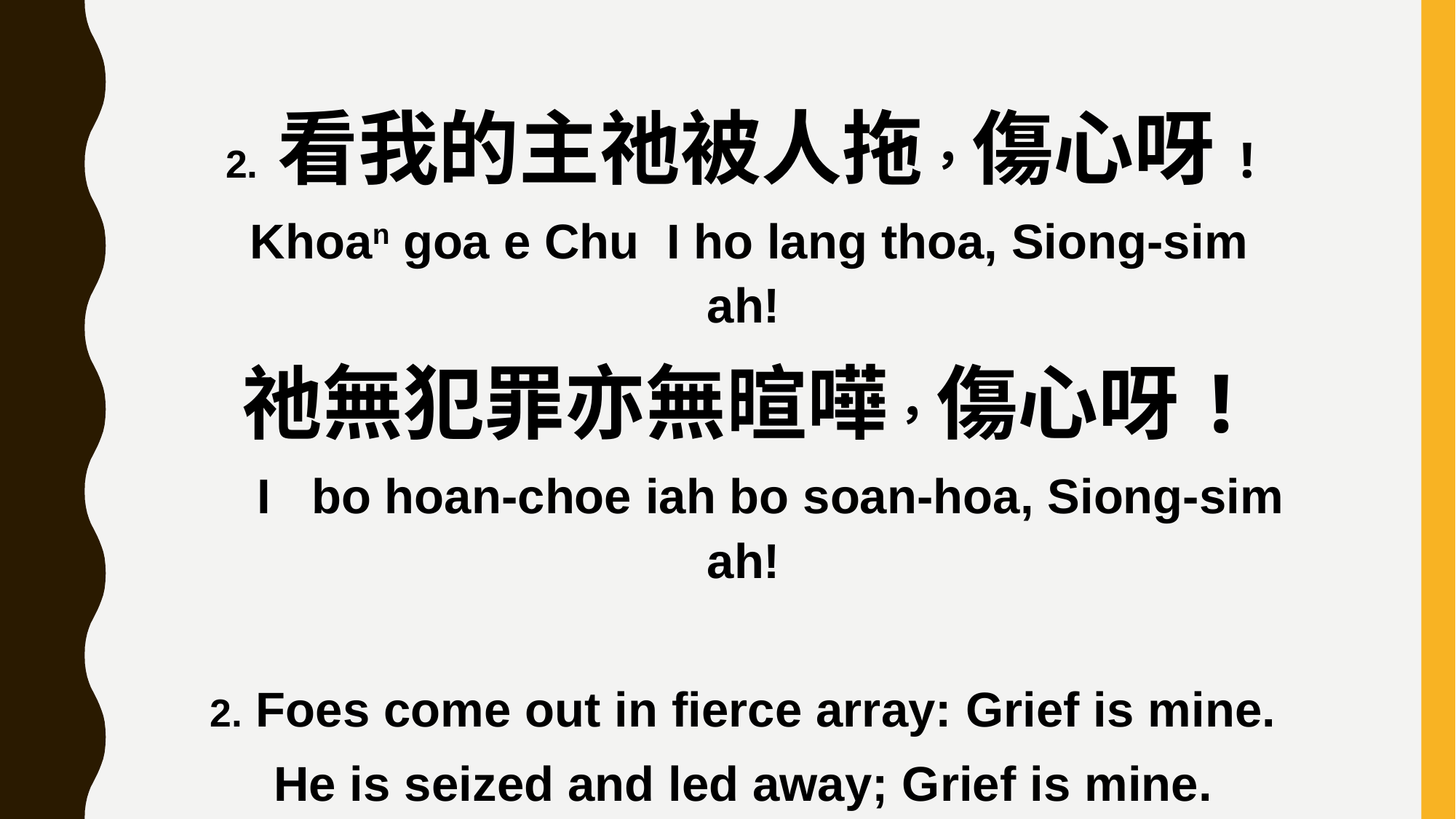

2. 看我的主祂被人拖，傷心呀!
 Khoan goa e Chu  I ho lang thoa, Siong-sim ah!
祂無犯罪亦無暄嘩，傷心呀!
    I   bo hoan-choe iah bo soan-hoa, Siong-sim ah!

2. Foes come out in fierce array: Grief is mine.
He is seized and led away; Grief is mine.